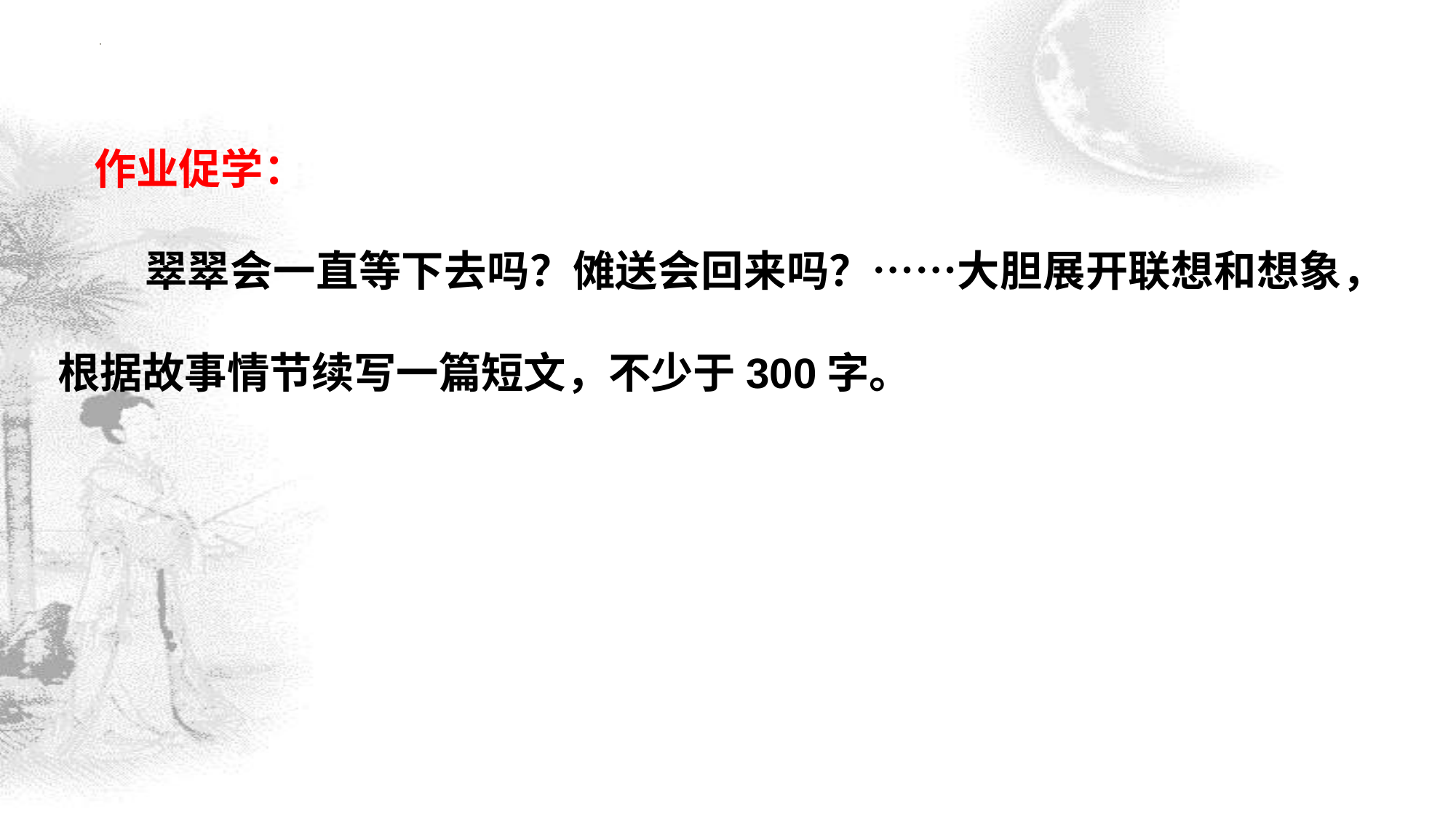

作业促学：
    翠翠会一直等下去吗？傩送会回来吗？……大胆展开联想和想象，根据故事情节续写一篇短文，不少于300字。